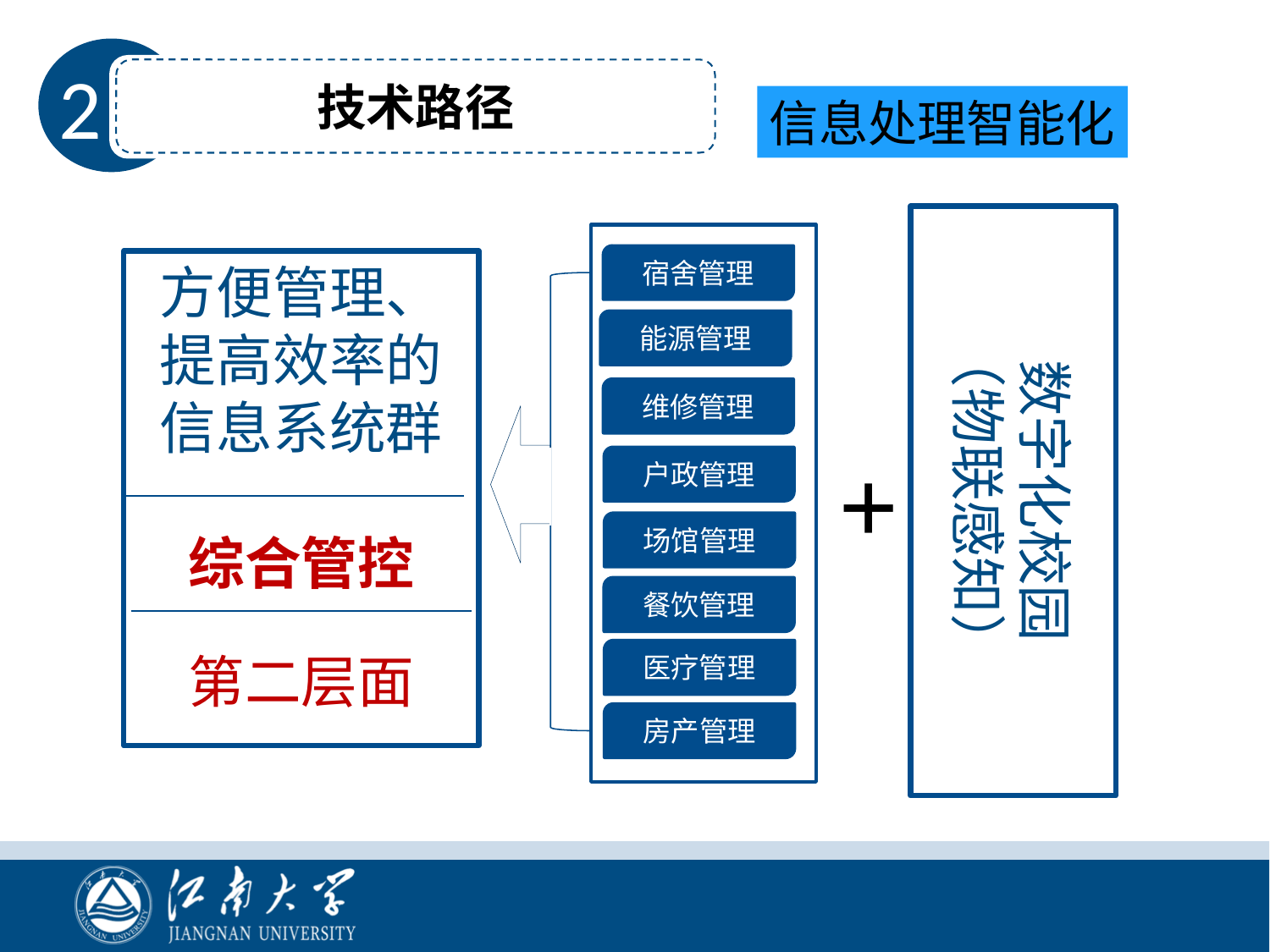

技术路径

2
信息处理智能化
数字化校园
（物联感知）

宿舍管理
能源管理
维修管理
户政管理
场馆管理
餐饮管理
医疗管理
房产管理
方便管理、提高效率的信息系统群

综合管控

第二层面

+